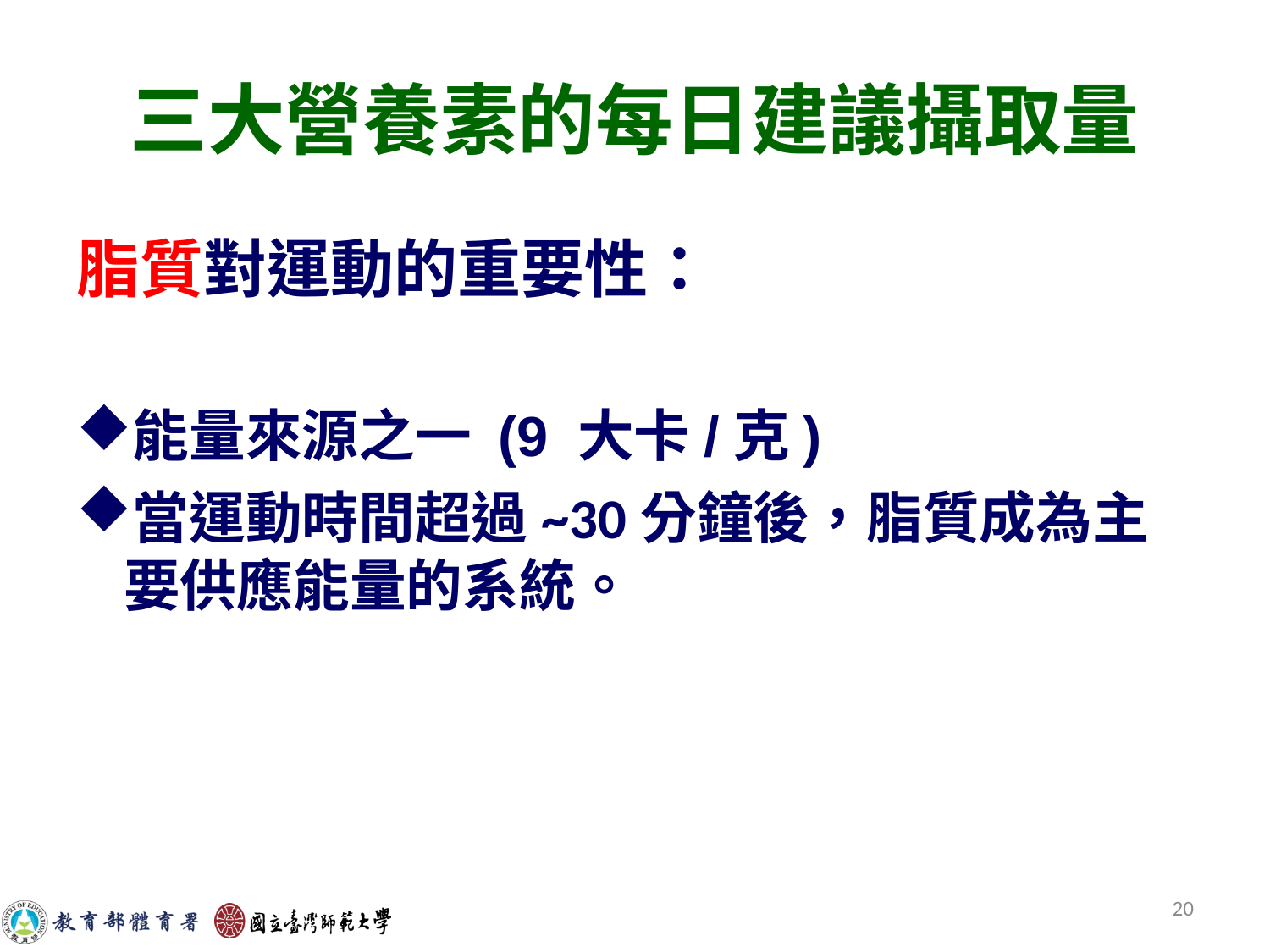

# 三大營養素的每日建議攝取量
脂質對運動的重要性：

能量來源之一 (9 大卡/克)
當運動時間超過~30分鐘後，脂質成為主要供應能量的系統。

20